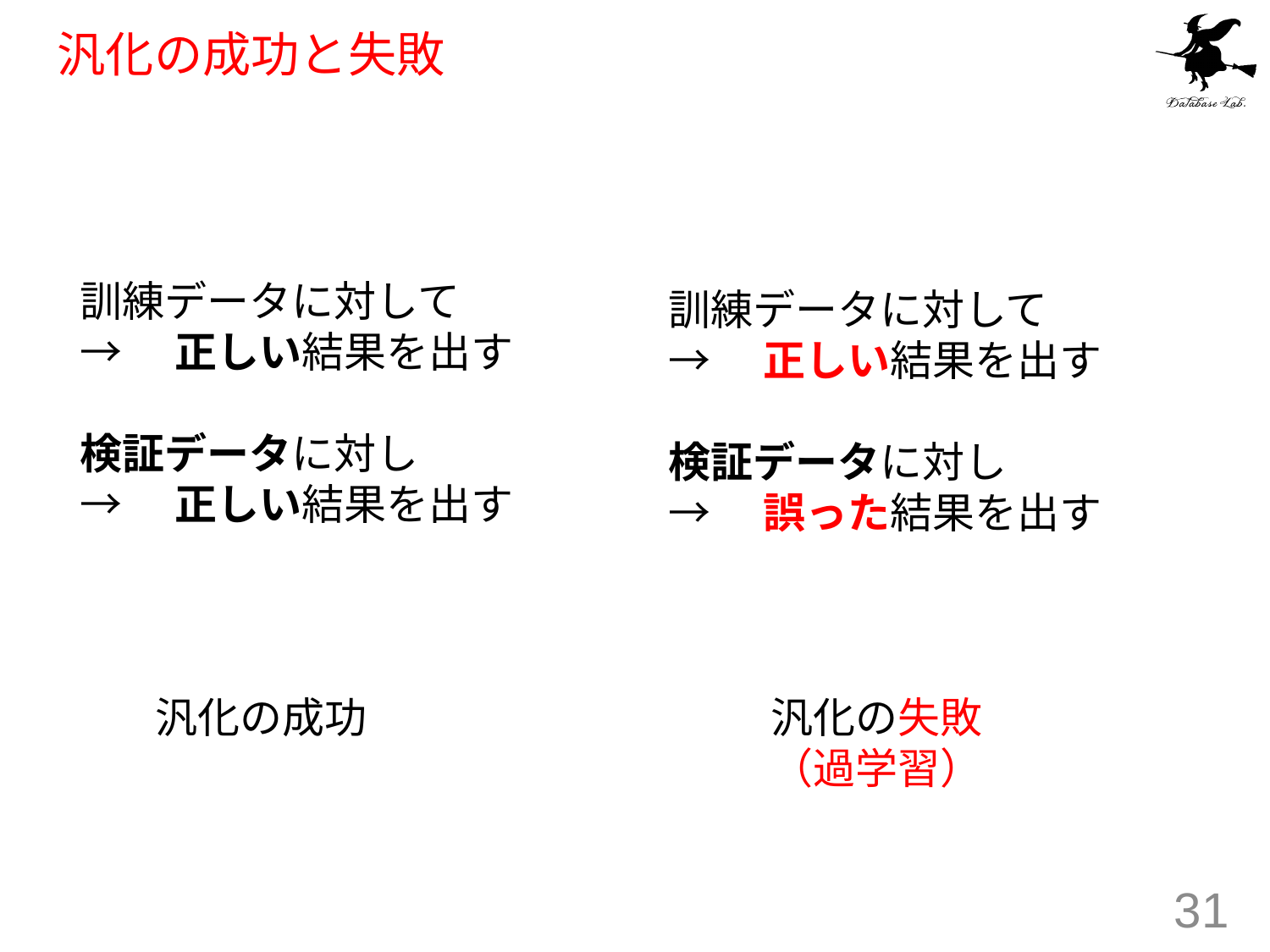

# 汎化の成功と失敗
訓練データに対して
→　正しい結果を出す

検証データに対し
→　正しい結果を出す
訓練データに対して
→　正しい結果を出す

検証データに対し
→　誤った結果を出す
汎化の成功
汎化の失敗
（過学習）
31